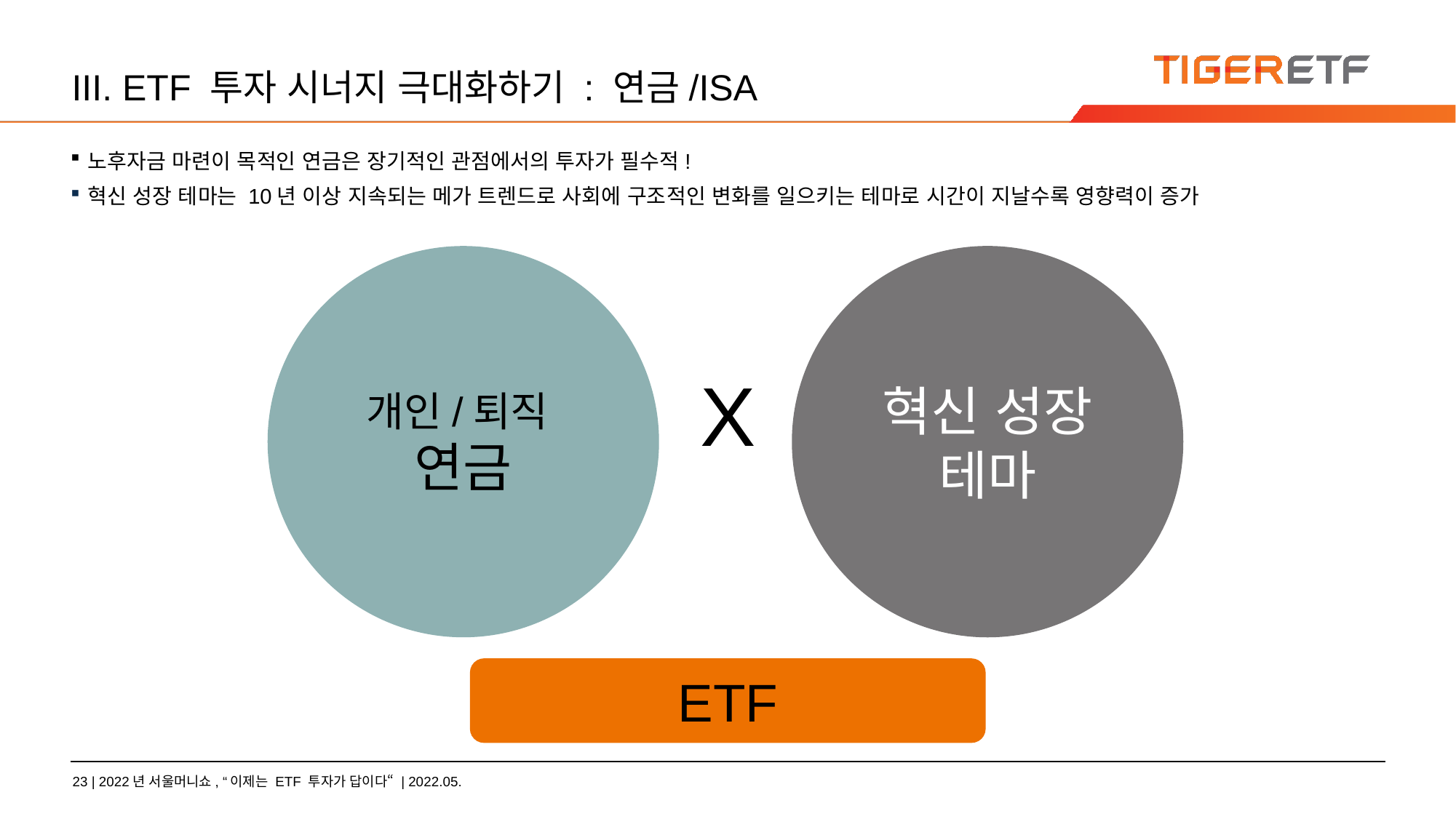

# III. ETF 투자 시너지 극대화하기 : 연금/ISA
노후자금 마련이 목적인 연금은 장기적인 관점에서의 투자가 필수적!
혁신 성장 테마는 10년 이상 지속되는 메가 트렌드로 사회에 구조적인 변화를 일으키는 테마로 시간이 지날수록 영향력이 증가
혁신 성장 테마
개인/퇴직
연금
X
ETF